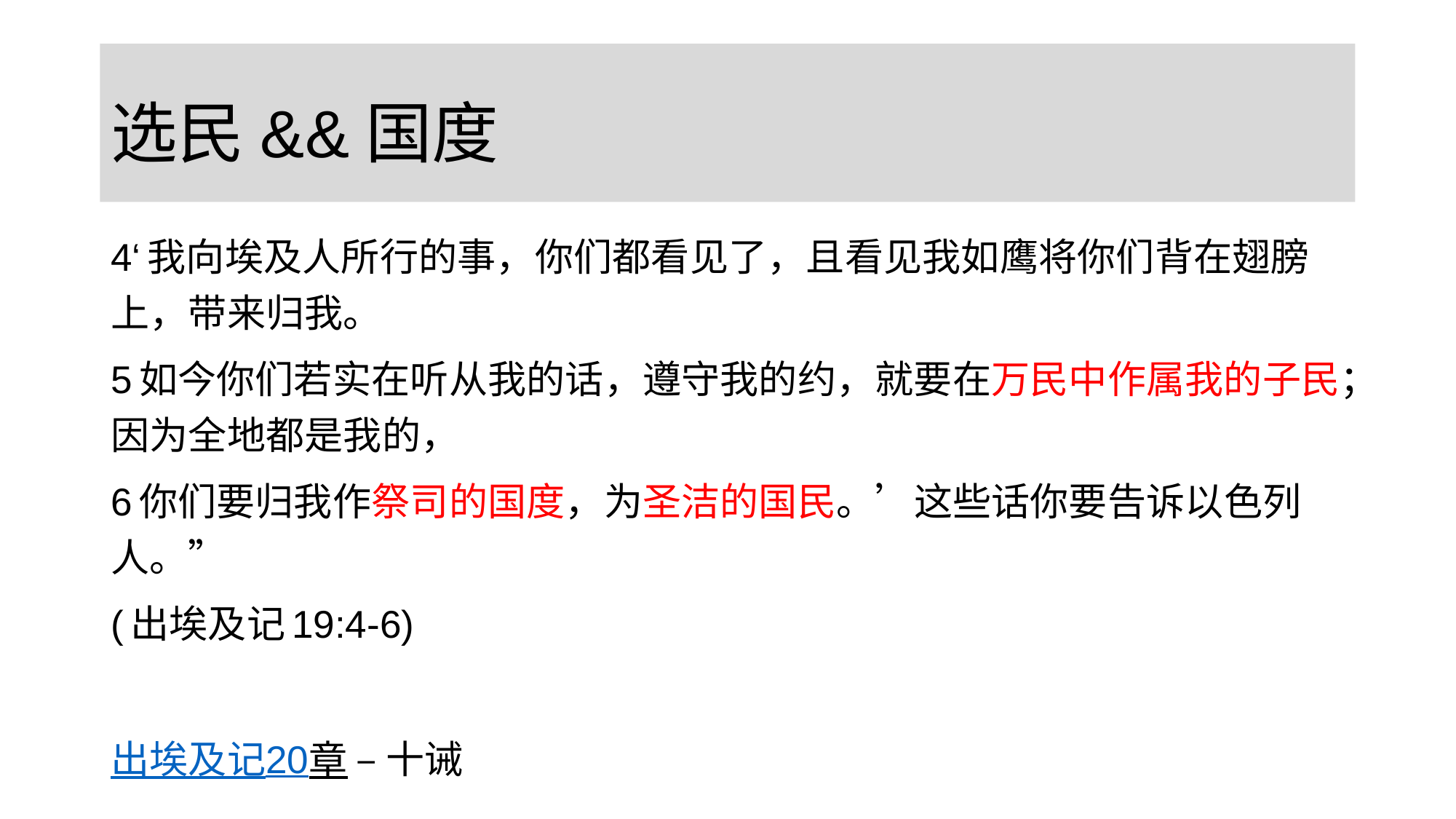

# 选民&&国度
4‘我向埃及人所行的事，你们都看见了，且看见我如鹰将你们背在翅膀上，带来归我。
5如今你们若实在听从我的话，遵守我的约，就要在万民中作属我的子民；因为全地都是我的，
6你们要归我作祭司的国度，为圣洁的国民。’这些话你要告诉以色列人。”
(出埃及记19:4-6)

出埃及记20章 – 十诫